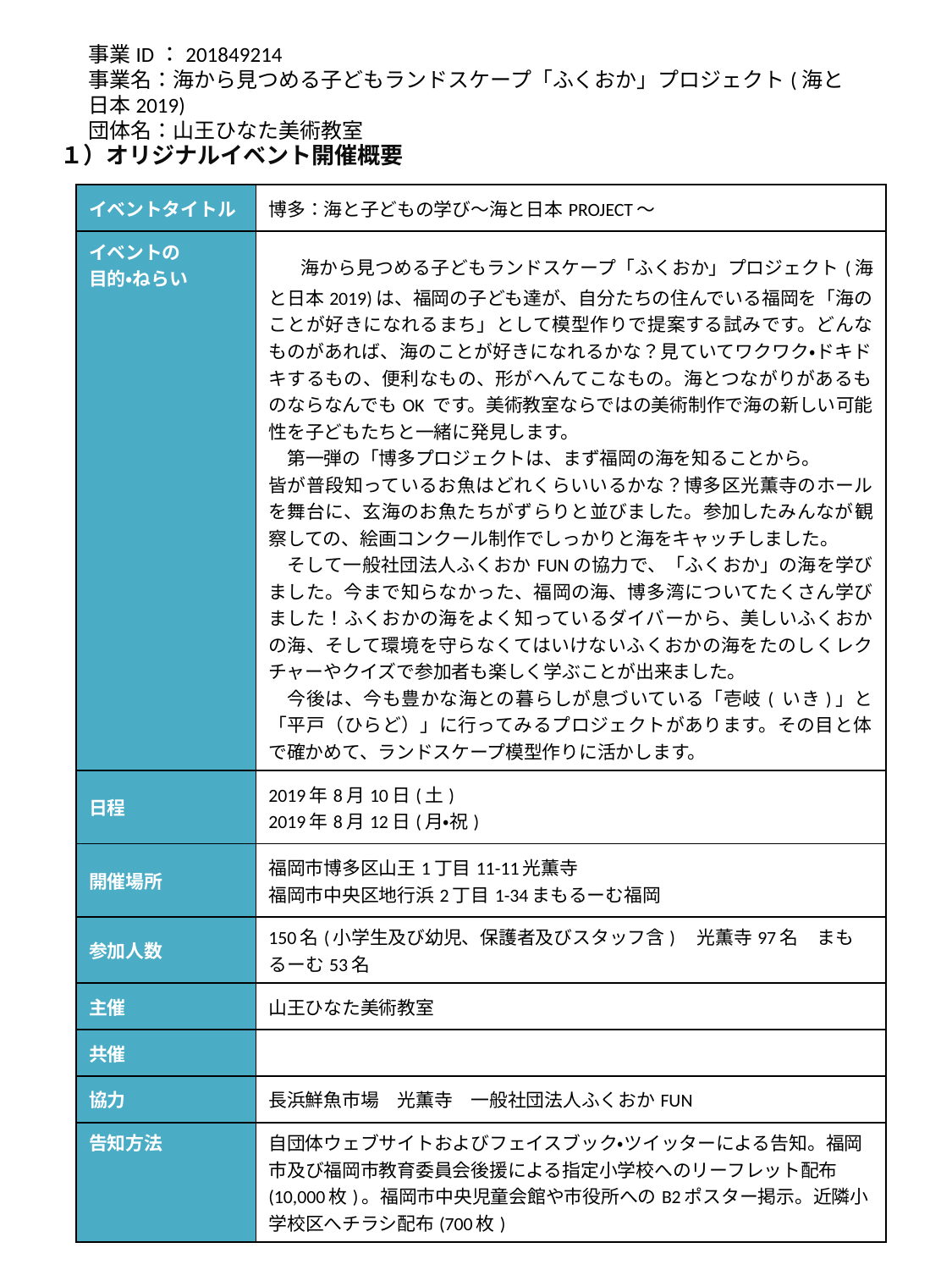

事業ID：201849214
事業名：海から見つめる子どもランドスケープ「ふくおか」プロジェクト(海と日本2019)
団体名：山王ひなた美術教室
１）オリジナルイベント開催概要
| イベントタイトル | 博多：海と子どもの学び～海と日本PROJECT～ |
| --- | --- |
| イベントの 目的・ねらい | 海から見つめる子どもランドスケープ「ふくおか」プロジェクト(海と日本2019)は、福岡の子ども達が、自分たちの住んでいる福岡を「海のことが好きになれるまち」として模型作りで提案する試みです。どんなものがあれば、海のことが好きになれるかな？見ていてワクワク・ドキドキするもの、便利なもの、形がへんてこなもの。海とつながりがあるものならなんでもOK です。美術教室ならではの美術制作で海の新しい可能性を子どもたちと一緒に発見します。 　第一弾の「博多プロジェクトは、まず福岡の海を知ることから。 皆が普段知っているお魚はどれくらいいるかな？博多区光薫寺のホールを舞台に、玄海のお魚たちがずらりと並びました。参加したみんなが観察しての、絵画コンクール制作でしっかりと海をキャッチしました。 　そして一般社団法人ふくおかFUNの協力で、「ふくおか」の海を学びました。今まで知らなかった、福岡の海、博多湾についてたくさん学びました！ふくおかの海をよく知っているダイバーから、美しいふくおかの海、そして環境を守らなくてはいけないふくおかの海をたのしくレクチャーやクイズで参加者も楽しく学ぶことが出来ました。 　今後は、今も豊かな海との暮らしが息づいている「壱岐( いき)」と「平戸（ひらど）」に行ってみるプロジェクトがあります。その目と体で確かめて、ランドスケープ模型作りに活かします。 |
| 日程 | 2019年8月10日(土) 2019年8月12日(月・祝) |
| 開催場所 | 福岡市博多区山王1丁目11-11光薫寺 福岡市中央区地行浜2丁目1-34まもるーむ福岡 |
| 参加人数 | 150名(小学生及び幼児、保護者及びスタッフ含)　光薫寺97名　まもるーむ53名 |
| 主催 | 山王ひなた美術教室 |
| 共催 |  |
| 協力 | 長浜鮮魚市場　光薫寺　一般社団法人ふくおかFUN |
| 告知方法 | 自団体ウェブサイトおよびフェイスブック・ツイッターによる告知。福岡市及び福岡市教育委員会後援による指定小学校へのリーフレット配布(10,000枚)。福岡市中央児童会館や市役所へのB2ポスター掲示。近隣小学校区へチラシ配布(700枚) |